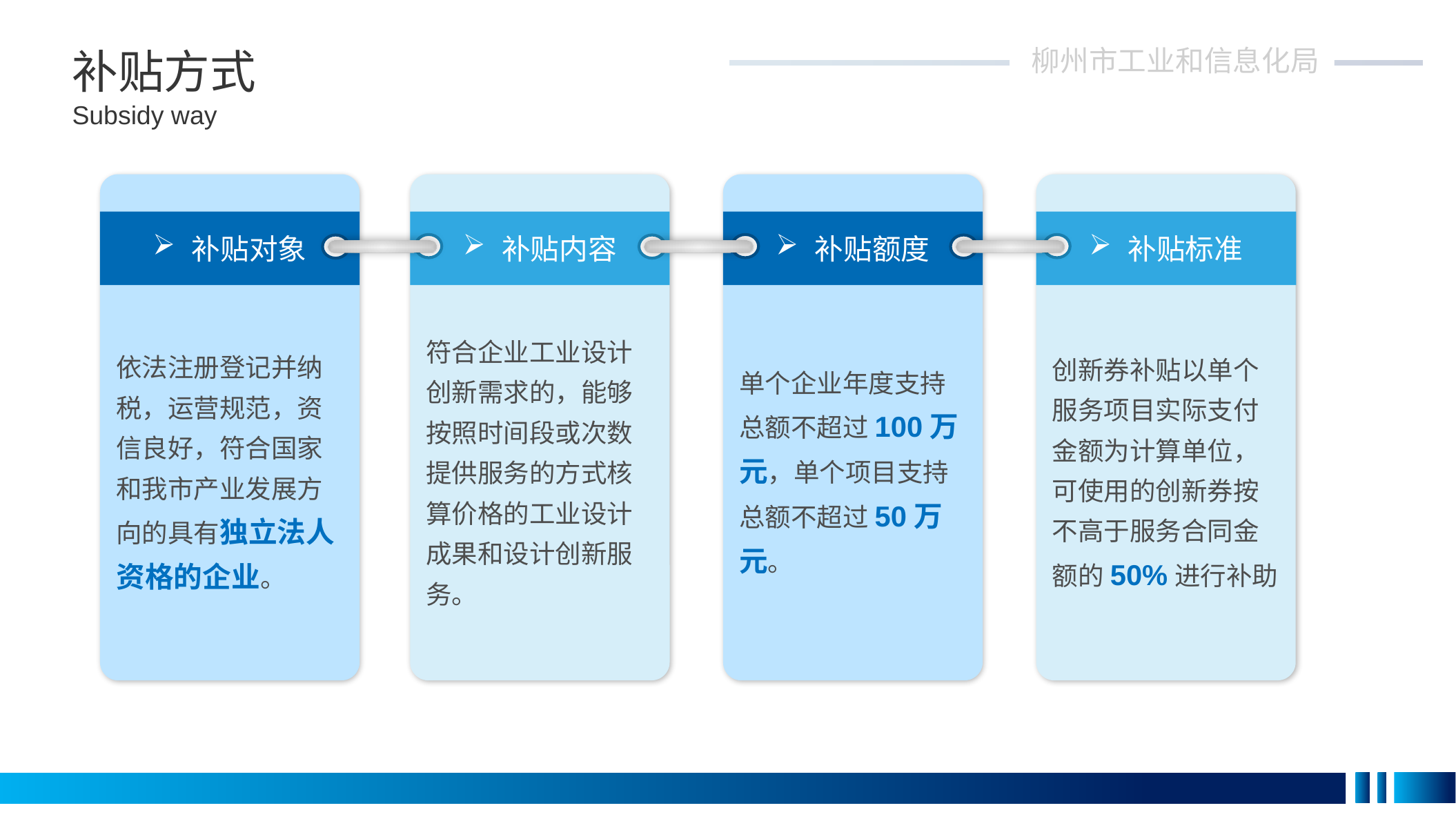

柳州市工业和信息化局
补贴方式

Subsidy way
依法注册登记并纳税，运营规范，资信良好，符合国家和我市产业发展方向的具有独立法人资格的企业。
符合企业工业设计创新需求的，能够按照时间段或次数提供服务的方式核算价格的工业设计成果和设计创新服务。
单个企业年度支持总额不超过100万元，单个项目支持总额不超过50万元。
创新券补贴以单个服务项目实际支付金额为计算单位，可使用的创新券按不高于服务合同金额的50%进行补助
补贴对象
补贴内容
补贴额度
补贴标准